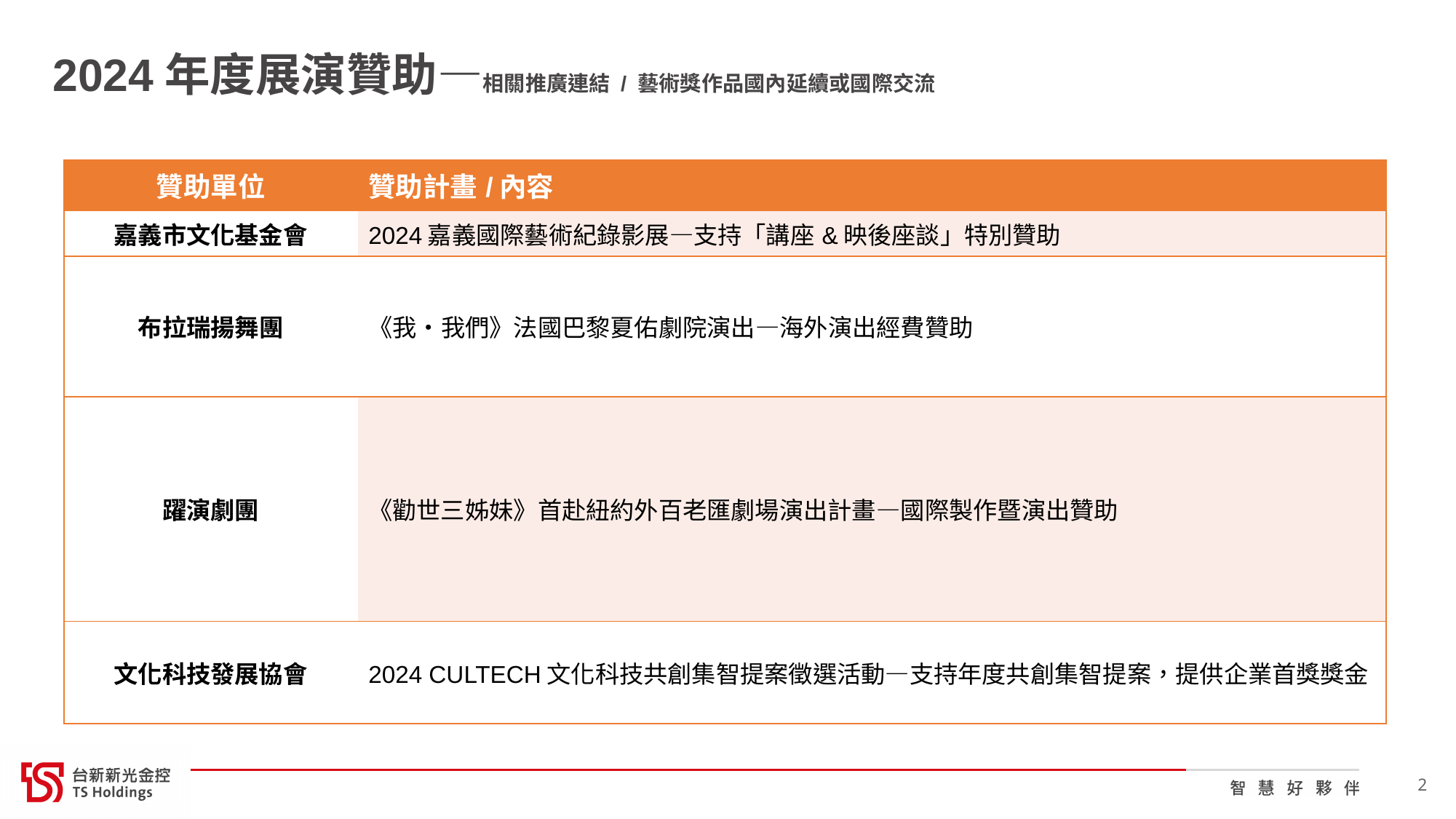

# 2024年度展演贊助—相關推廣連結 / 藝術獎作品國內延續或國際交流
| 贊助單位 | 贊助計畫/內容 |
| --- | --- |
| 嘉義市文化基金會 | 2024嘉義國際藝術紀錄影展—支持「講座&映後座談」特別贊助 |
| 布拉瑞揚舞團 | 《我・我們》法國巴黎夏佑劇院演出—海外演出經費贊助 |
| 躍演劇團 | 《勸世三姊妹》首赴紐約外百老匯劇場演出計畫—國際製作暨演出贊助 |
| 文化科技發展協會 | 2024 CULTECH文化科技共創集智提案徵選活動—支持年度共創集智提案，提供企業首獎獎金 |
2